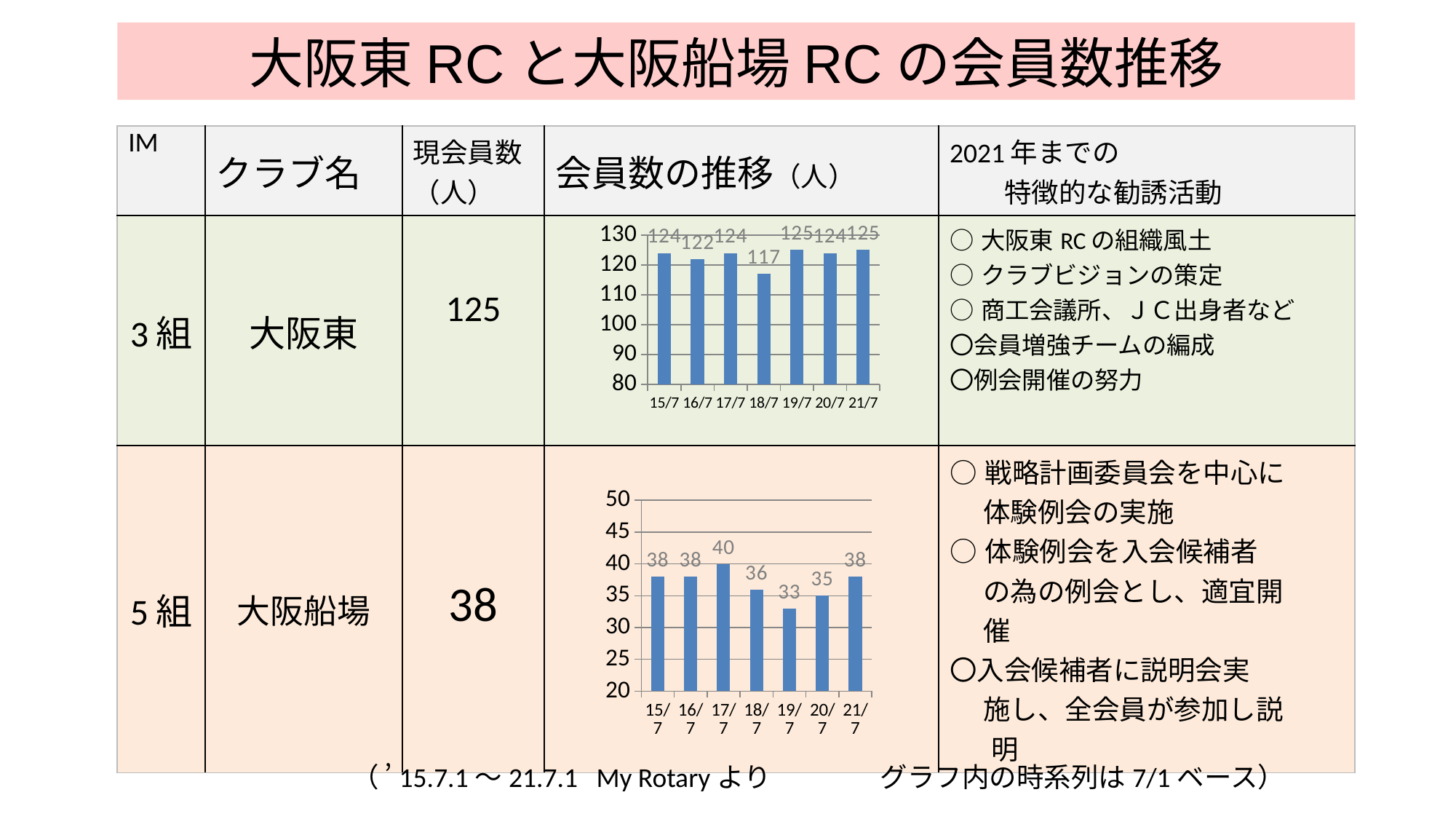

# 大阪東RCと大阪船場RCの会員数推移
| IM | クラブ名 | 現会員数（人） | 会員数の推移（人） | 2021年までの 　　特徴的な勧誘活動 |
| --- | --- | --- | --- | --- |
| 3組 | 大阪東 | 125 |  | ○大阪東RCの組織風土 ○クラブビジョンの策定 ○商工会議所、ＪＣ出身者など 〇会員増強チームの編成 〇例会開催の努力 |
| 5組 | 大阪船場 | 38 |  | ○戦略計画委員会を中心に　 　 体験例会の実施 ○体験例会を入会候補者 　 の為の例会とし、適宜開 　 催 〇入会候補者に説明会実 　 施し、全会員が参加し説 　明 |

### Chart

| Category | 会員数 |
|---|---|
| 15/7 | 124.0 |
| 16/7 | 122.0 |
| 17/7 | 124.0 |
| 18/7 | 117.0 |
| 19/7 | 125.0 |
| 20/7 | 124.0 |
| 21/7 | 125.0 |

### Chart

| Category | 会員数 |
|---|---|
| 15/7 | 38.0 |
| 16/7 | 38.0 |
| 17/7 | 40.0 |
| 18/7 | 36.0 |
| 19/7 | 33.0 |
| 20/7 | 35.0 |
| 21/7 | 38.0 |

### Chart

| Category |
|---|
（ ’15.7.1～21.7.1   My Rotaryより　　　　グラフ内の時系列は7/1ベース）